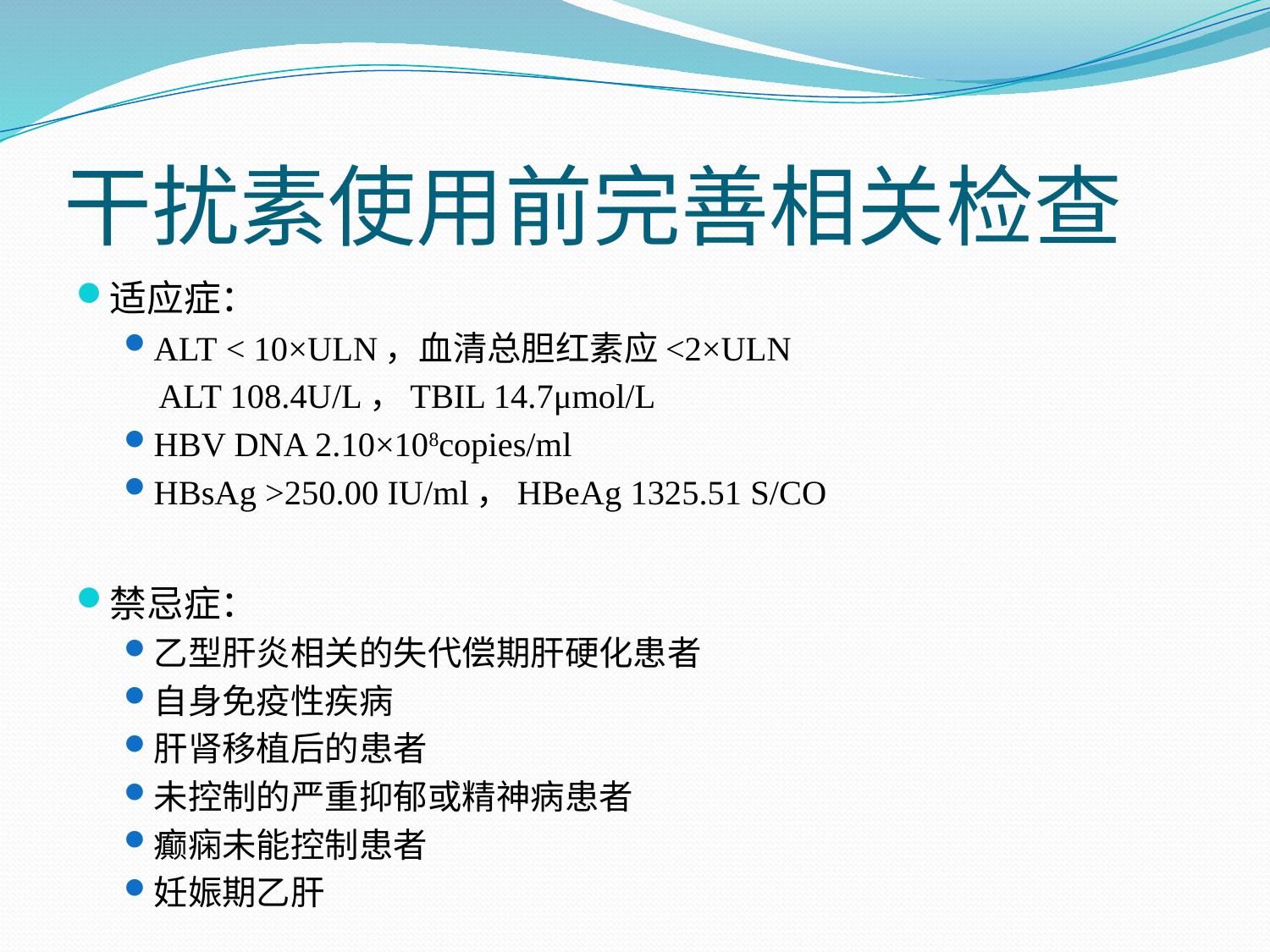

# 干扰素使用前完善相关检查
适应症：
ALT < 10×ULN，血清总胆红素应<2×ULN
    ALT 108.4U/L，TBIL 14.7μmol/L
HBV DNA 2.10×108copies/ml
HBsAg >250.00 IU/ml，HBeAg 1325.51 S/CO

禁忌症：
乙型肝炎相关的失代偿期肝硬化患者
自身免疫性疾病
肝肾移植后的患者
未控制的严重抑郁或精神病患者
癫痫未能控制患者
妊娠期乙肝